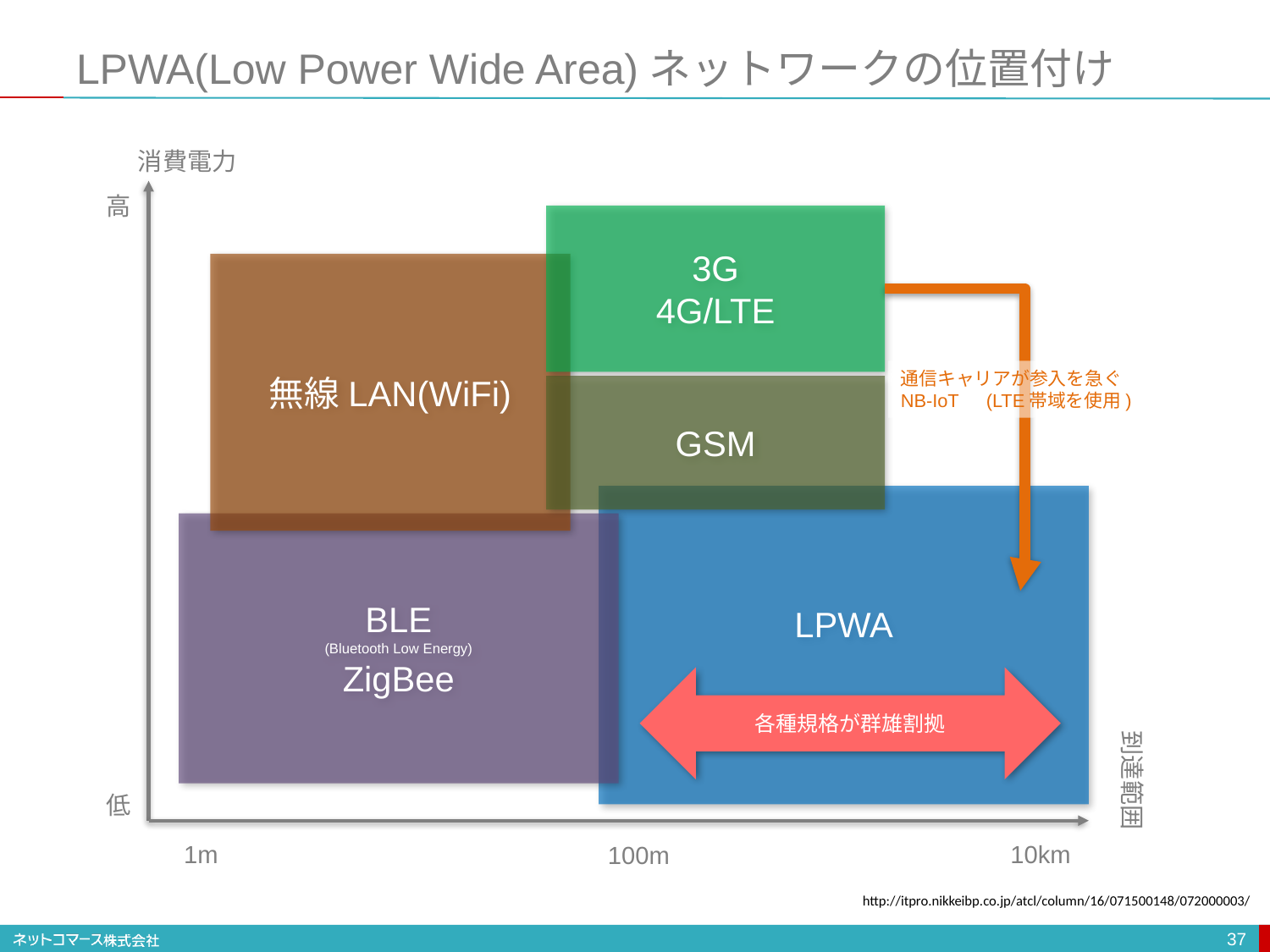

# LPWA(Low Power Wide Area)ネットワークの位置付け
消費電力
高
3G
4G/LTE
無線LAN(WiFi)
通信キャリアが参入を急ぐ
NB-IoT　(LTE帯域を使用)
GSM
LPWA

BLE
(Bluetooth Low Energy)
ZigBee
各種規格が群雄割拠
到達範囲
低
1m
10km
100m
http://itpro.nikkeibp.co.jp/atcl/column/16/071500148/072000003/
37